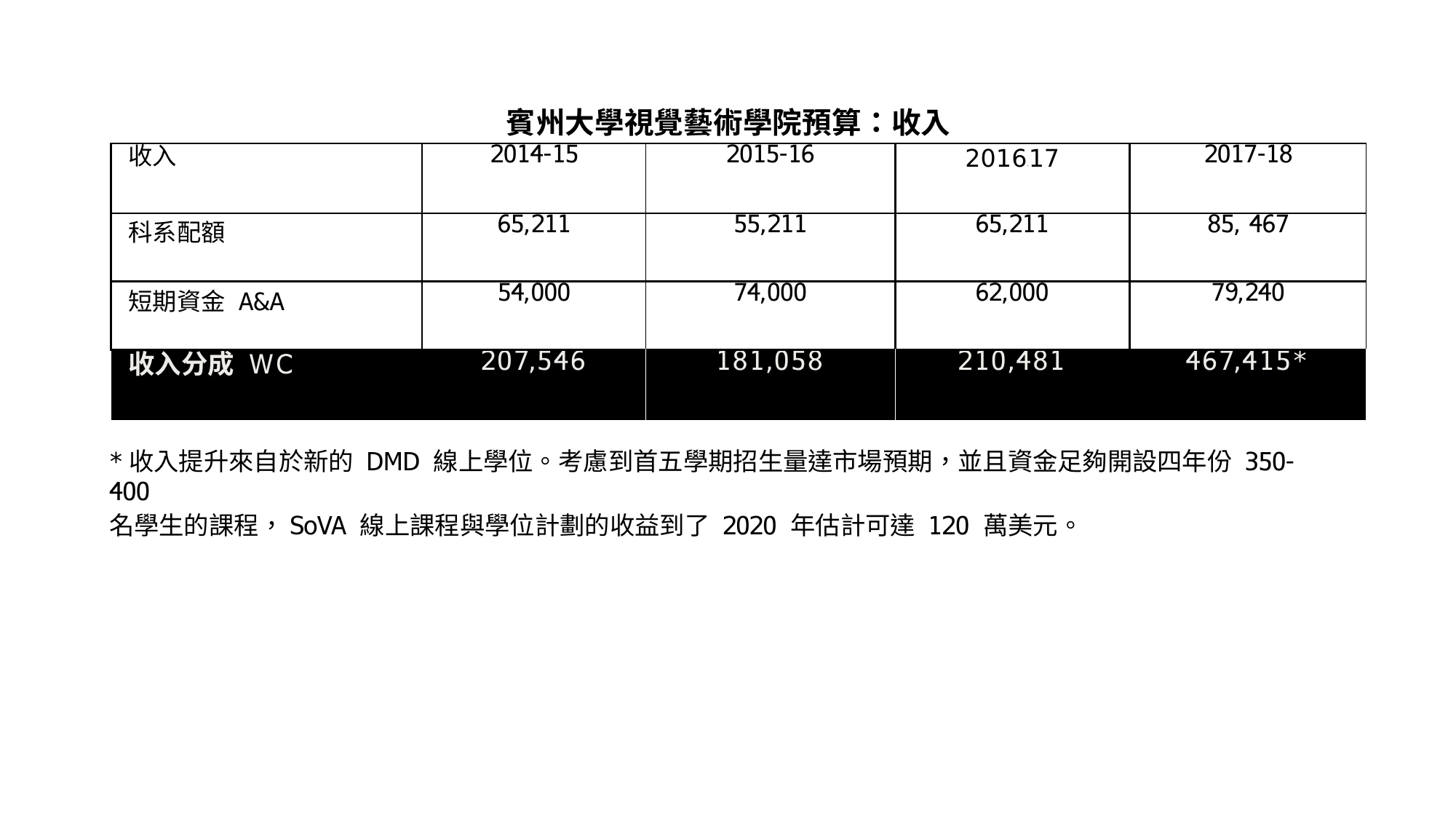

# 賓州大學視覺藝術學院預算：收入
| 收入 | 2014-15 | 2015-16 | 2016-17 | 2017-18 |
| --- | --- | --- | --- | --- |
| 科系配額 | 65,211 | 55,211 | 65,211 | 85, 467 |
| 短期資金 A&A | 54,000 | 74,000 | 62,000 | 79,240 |
| 收入分成 WC | 207,546 | 181,058 | 210,481 | 467,415\* |
*收入提升來自於新的 DMD 線上學位。考慮到首五學期招生量達市場預期，並且資金足夠開設四年份 350-400
名學生的課程，SoVA 線上課程與學位計劃的收益到了 2020 年估計可達 120 萬美元。